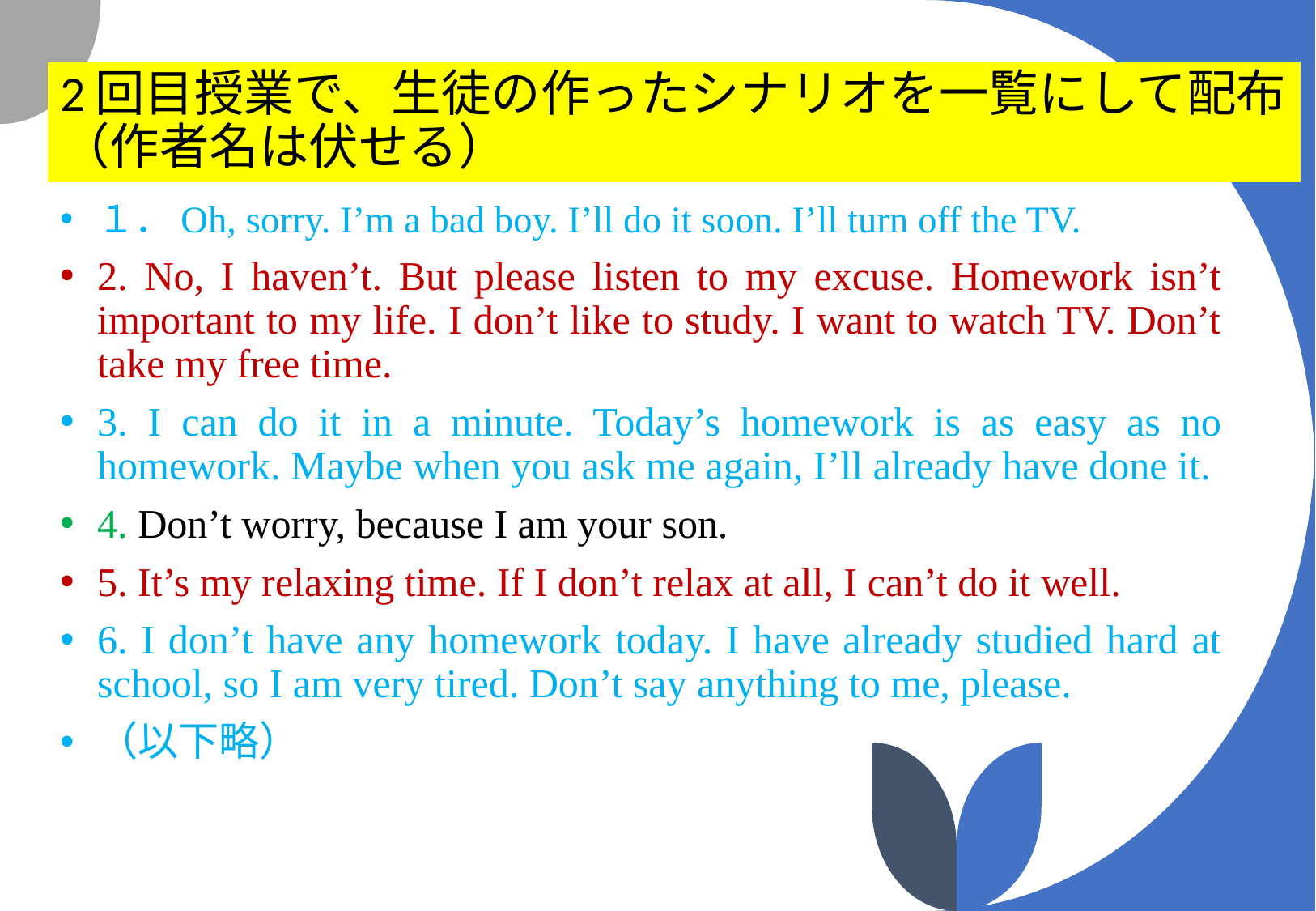

# 2回目授業で、生徒の作ったシナリオを一覧にして配布（作者名は伏せる）
１．Oh, sorry. I’m a bad boy. I’ll do it soon. I’ll turn off the TV.
2. No, I haven’t. But please listen to my excuse. Homework isn’t important to my life. I don’t like to study. I want to watch TV. Don’t take my free time.
3. I can do it in a minute. Today’s homework is as easy as no homework. Maybe when you ask me again, I’ll already have done it.
4. Don’t worry, because I am your son.
5. It’s my relaxing time. If I don’t relax at all, I can’t do it well.
6. I don’t have any homework today. I have already studied hard at school, so I am very tired. Don’t say anything to me, please.
（以下略）